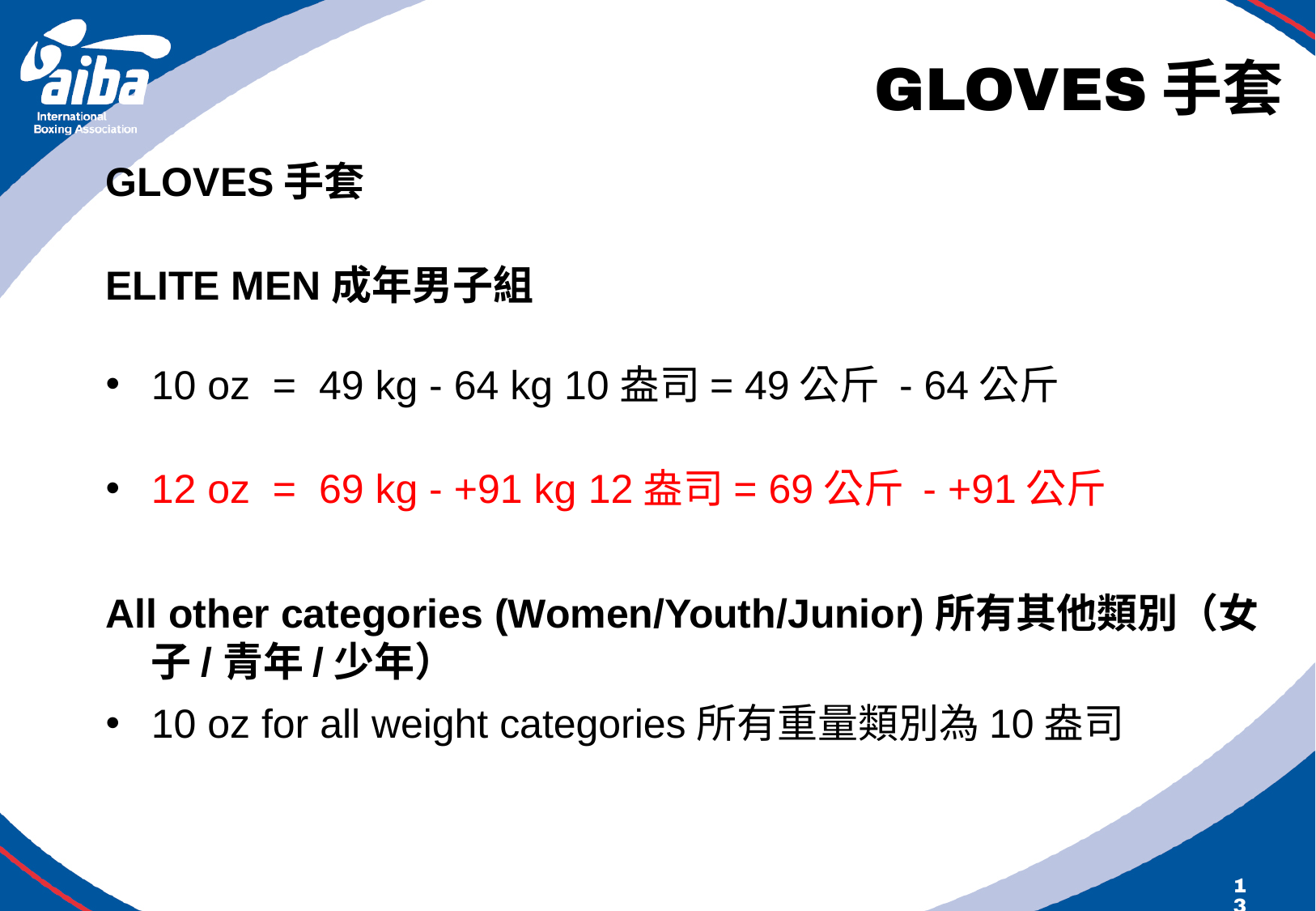

# GLOVES手套
GLOVES手套

ELITE MEN成年男子組

10 oz  =  49 kg - 64 kg 10盎司= 49公斤 - 64公斤

12 oz  =  69 kg - +91 kg 12盎司= 69公斤 - +91公斤

All other categories (Women/Youth/Junior)所有其他類別（女子/青年/少年）
10 oz for all weight categories所有重量類別為10盎司
138